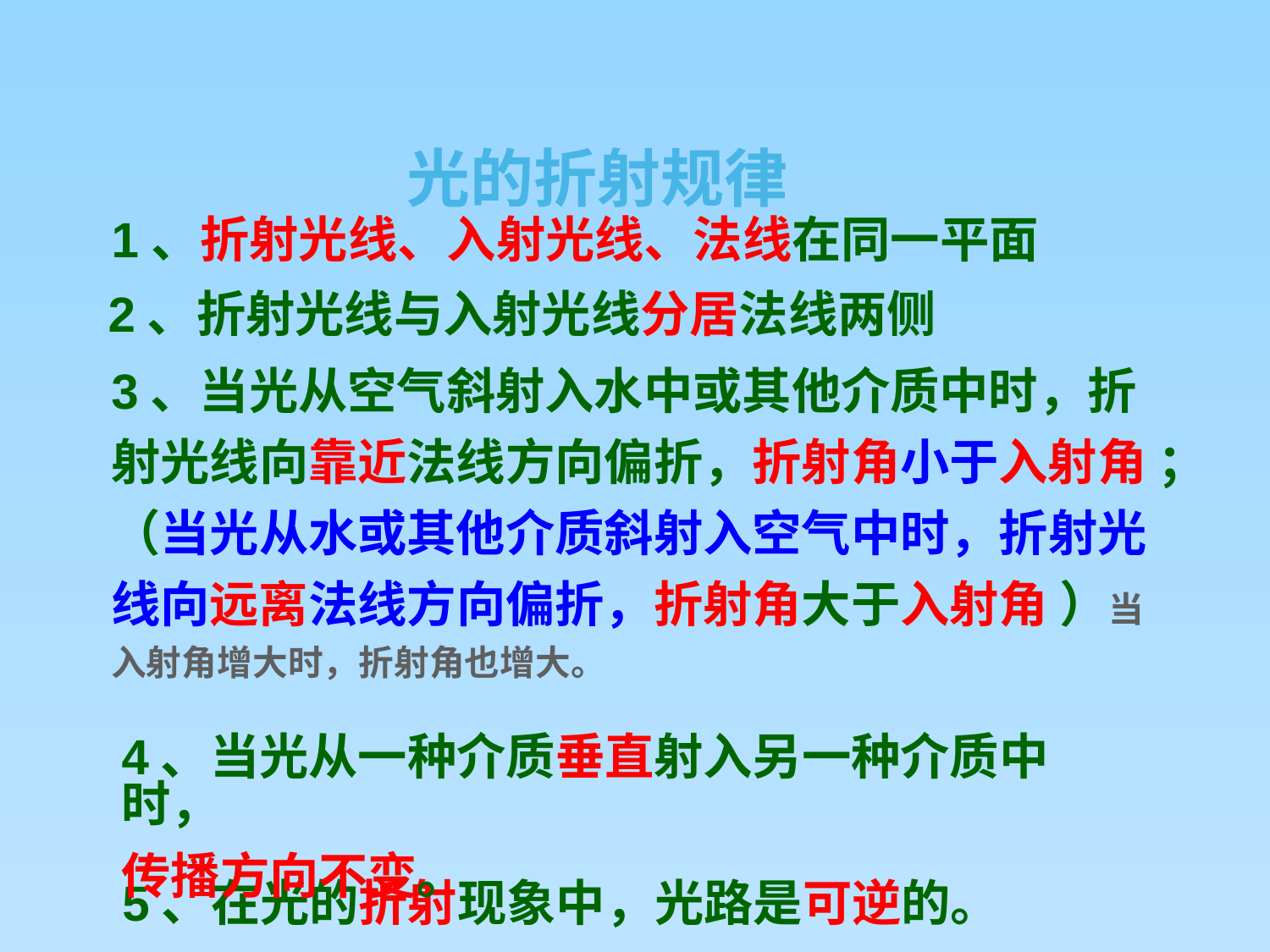

光的折射规律
1、折射光线、入射光线、法线在同一平面
2、折射光线与入射光线分居法线两侧
3、当光从空气斜射入水中或其他介质中时，折射光线向靠近法线方向偏折，折射角小于入射角 ；（当光从水或其他介质斜射入空气中时，折射光线向远离法线方向偏折，折射角大于入射角 ）当入射角增大时，折射角也增大。
4、当光从一种介质垂直射入另一种介质中时，
传播方向不变。
5、在光的折射现象中，光路是可逆的。